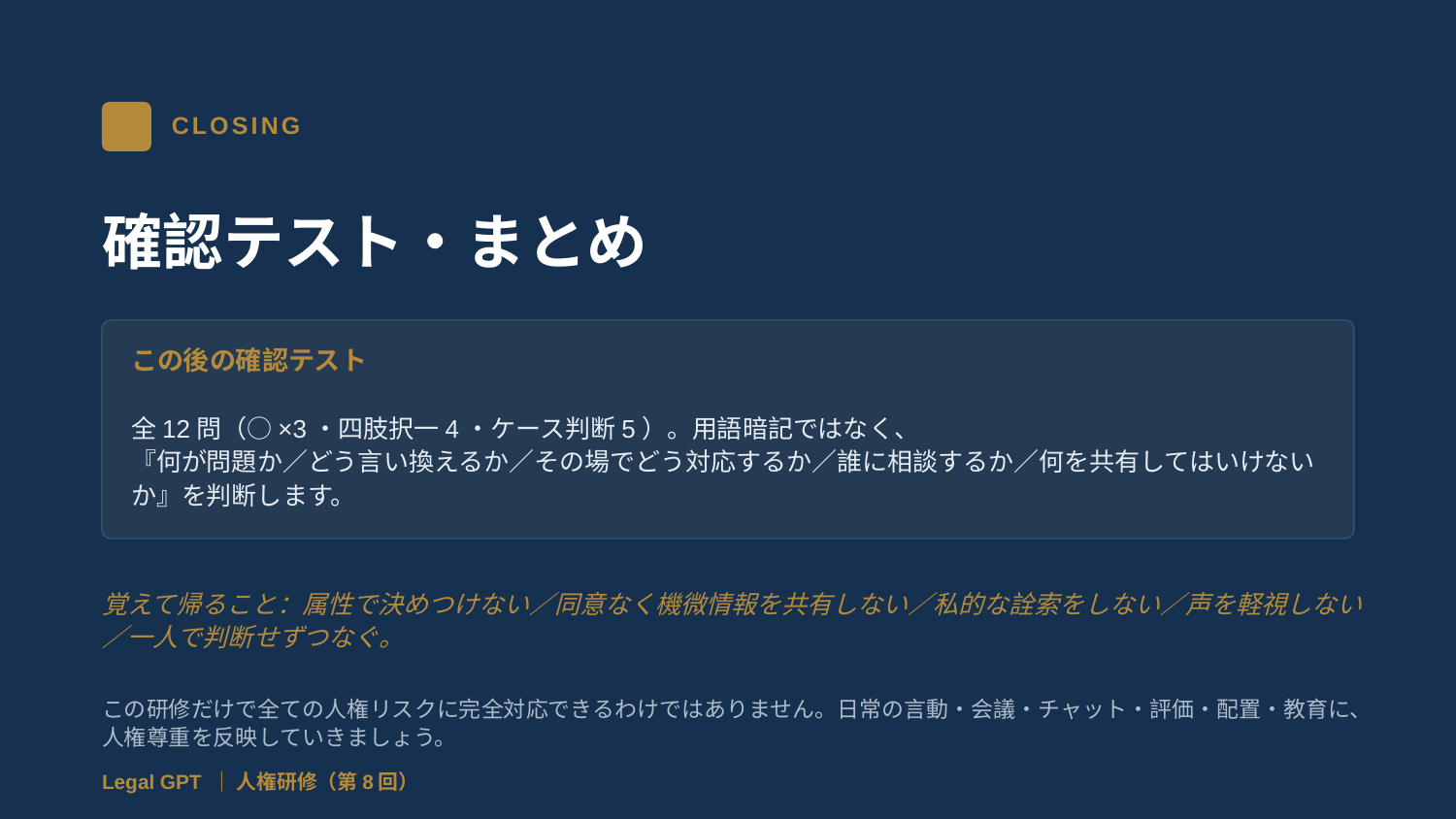

CLOSING

確認テスト・まとめ

この後の確認テスト
全12問（○×3・四肢択一4・ケース判断5）。用語暗記ではなく、
『何が問題か／どう言い換えるか／その場でどう対応するか／誰に相談するか／何を共有してはいけないか』を判断します。
覚えて帰ること：属性で決めつけない／同意なく機微情報を共有しない／私的な詮索をしない／声を軽視しない／一人で判断せずつなぐ。
この研修だけで全ての人権リスクに完全対応できるわけではありません。日常の言動・会議・チャット・評価・配置・教育に、人権尊重を反映していきましょう。
Legal GPT ｜ 人権研修（第8回）